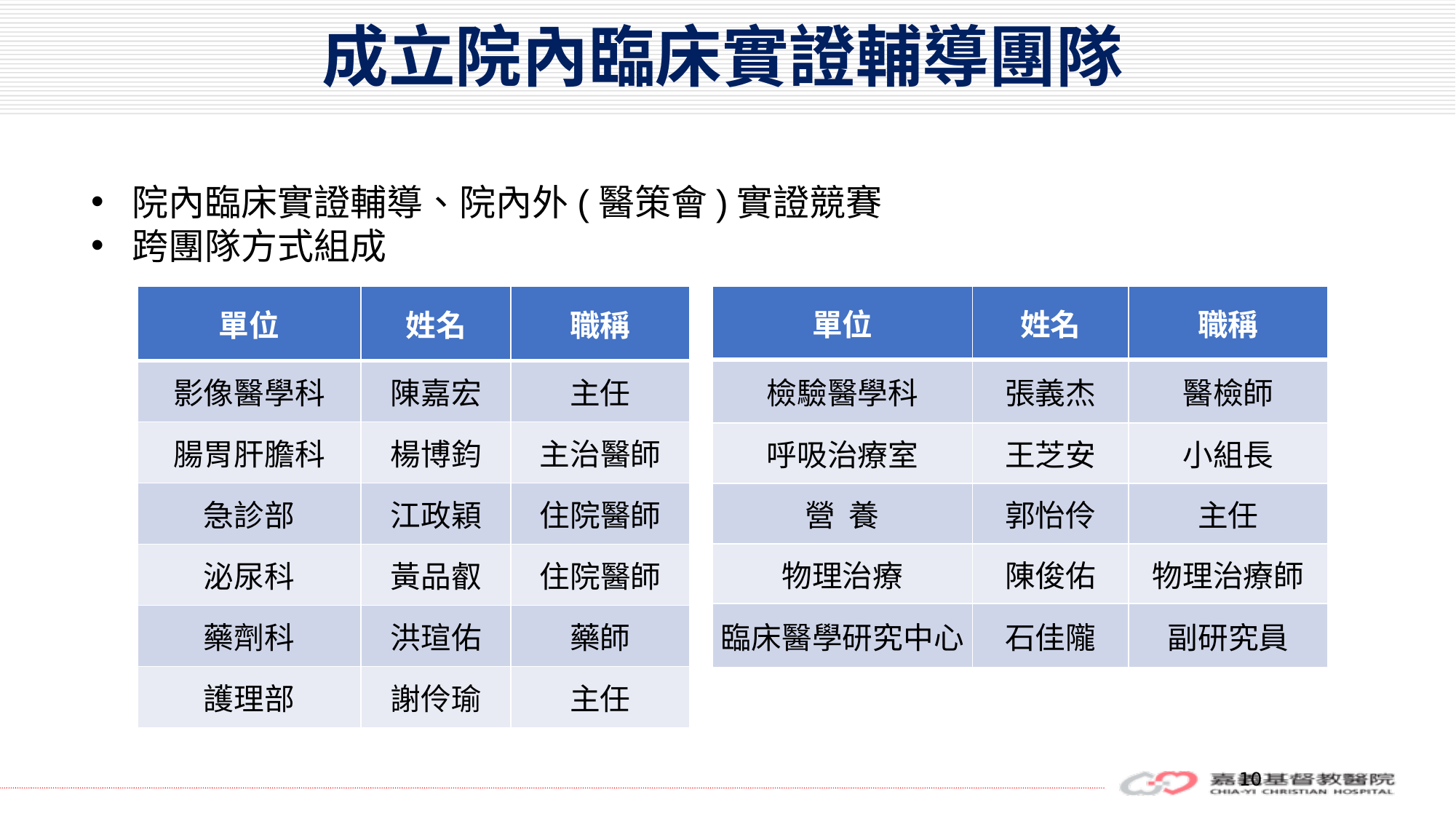

# 成立院內臨床實證輔導團隊
院內臨床實證輔導、院內外(醫策會)實證競賽
跨團隊方式組成
| 單位 | 姓名 | 職稱 |
| --- | --- | --- |
| 影像醫學科 | 陳嘉宏 | 主任 |
| 腸胃肝膽科 | 楊博鈞 | 主治醫師 |
| 急診部 | 江政穎 | 住院醫師 |
| 泌尿科 | 黃品叡 | 住院醫師 |
| 藥劑科 | 洪瑄佑 | 藥師 |
| 護理部 | 謝伶瑜 | 主任 |
| 單位 | 姓名 | 職稱 |
| --- | --- | --- |
| 檢驗醫學科 | 張義杰 | 醫檢師 |
| 呼吸治療室 | 王芝安 | 小組長 |
| 營  養 | 郭怡伶 | 主任 |
| 物理治療 | 陳俊佑 | 物理治療師 |
| 臨床醫學研究中心 | 石佳隴 | 副研究員 |
10